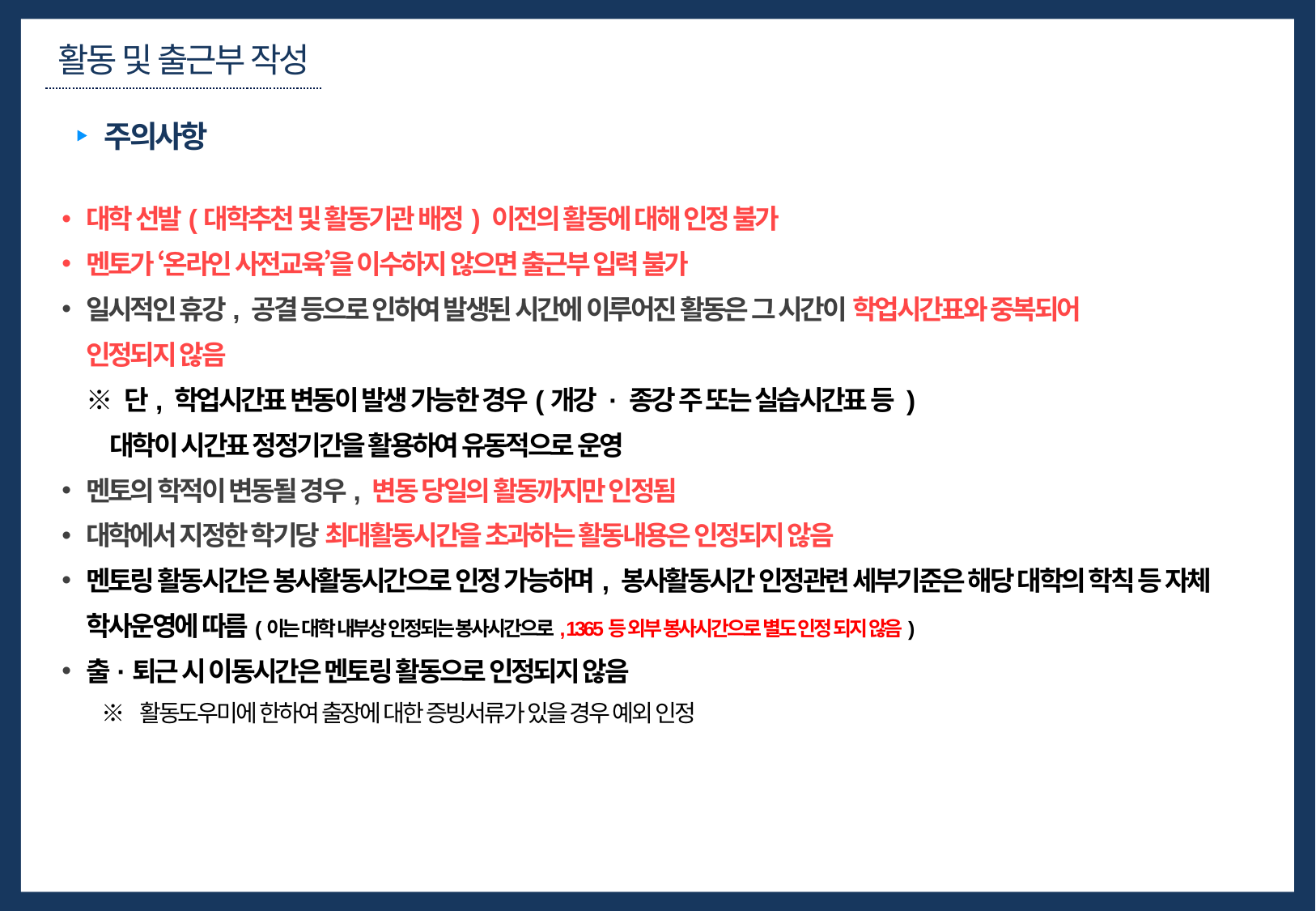

활동 및 출근부 작성
주의사항

대학 선발(대학추천 및 활동기관 배정) 이전의 활동에 대해 인정 불가
멘토가 ‘온라인 사전교육’을 이수하지 않으면 출근부 입력 불가
일시적인 휴강, 공결 등으로 인하여 발생된 시간에 이루어진 활동은 그 시간이 학업시간표와 중복되어
인정되지 않음
※ 단, 학업시간표 변동이 발생 가능한 경우(개강 · 종강 주 또는 실습시간표 등 )
대학이 시간표 정정기간을 활용하여 유동적으로 운영
멘토의 학적이 변동될 경우, 변동 당일의 활동까지만 인정됨
대학에서 지정한 학기당 최대활동시간을 초과하는 활동내용은 인정되지 않음
멘토링 활동시간은 봉사활동시간으로 인정 가능하며, 봉사활동시간 인정관련 세부기준은 해당 대학의 학칙 등 자체 학사운영에 따름(이는 대학 내부상 인정되는 봉사시간으로, 1365등 외부 봉사시간으로 별도 인정 되지 않음)
출·퇴근 시 이동시간은 멘토링 활동으로 인정되지 않음
 ※  활동도우미에 한하여 출장에 대한 증빙서류가 있을 경우 예외 인정